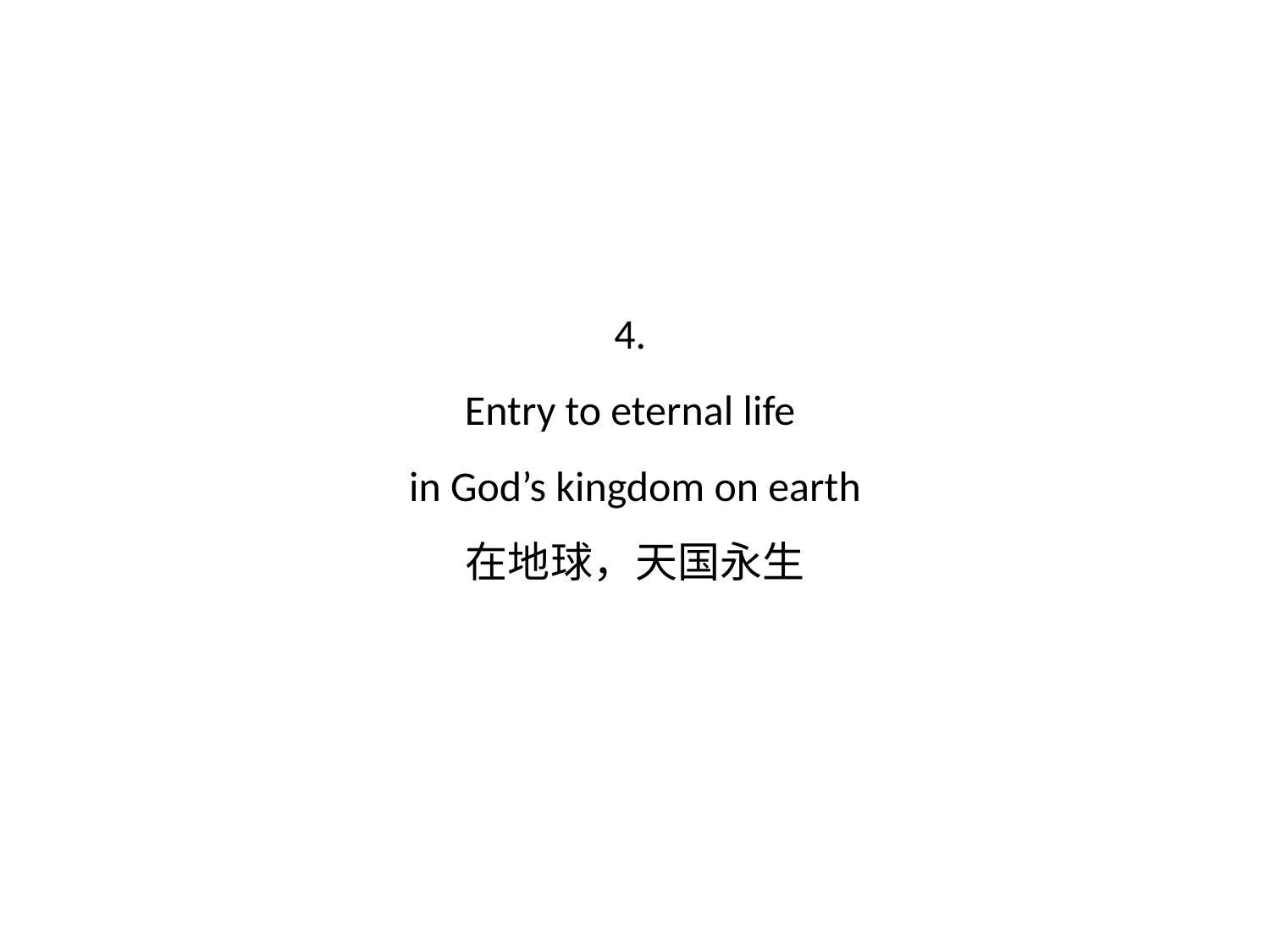

# 4. Entry to eternal life in God’s kingdom on earth 在地球，天国永生